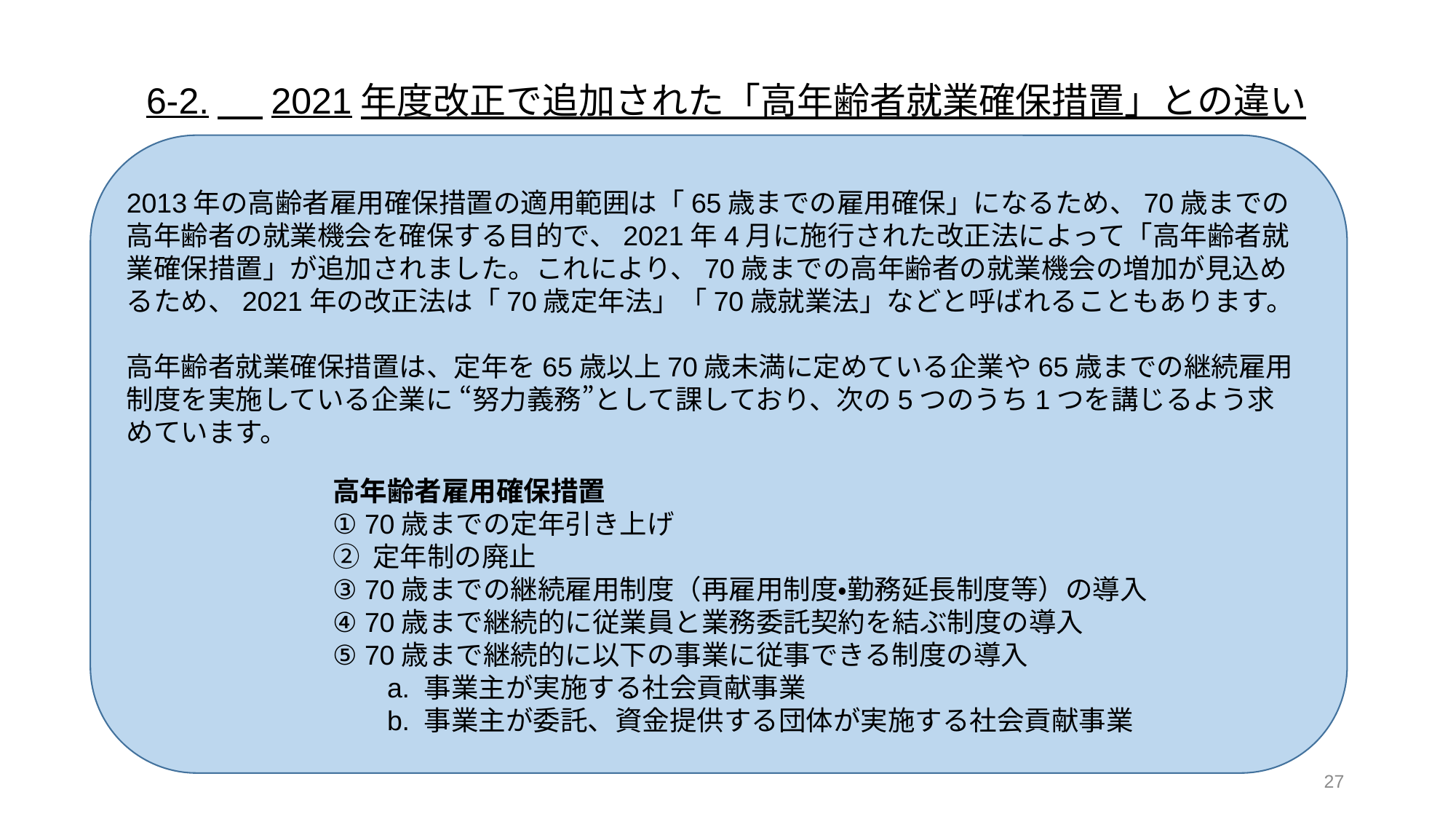

6-2.　 2021年度改正で追加された「高年齢者就業確保措置」との違い

2013年の高齢者雇用確保措置の適用範囲は「65歳までの雇用確保」になるため、70歳までの高年齢者の就業機会を確保する目的で、2021年4月に施行された改正法によって「高年齢者就業確保措置」が追加されました。これにより、70歳までの高年齢者の就業機会の増加が見込めるため、2021年の改正法は「70歳定年法」「70歳就業法」などと呼ばれることもあります。

高年齢者就業確保措置は、定年を65歳以上70歳未満に定めている企業や65歳までの継続雇用制度を実施している企業に “努力義務”として課しており、次の5つのうち1つを講じるよう求めています。
高年齢者雇用確保措置
① 70歳までの定年引き上げ
② 定年制の廃止
③ 70歳までの継続雇用制度（再雇用制度・勤務延長制度等）の導入
④ 70歳まで継続的に従業員と業務委託契約を結ぶ制度の導入
⑤ 70歳まで継続的に以下の事業に従事できる制度の導入
a. 事業主が実施する社会貢献事業
b. 事業主が委託、資金提供する団体が実施する社会貢献事業

27